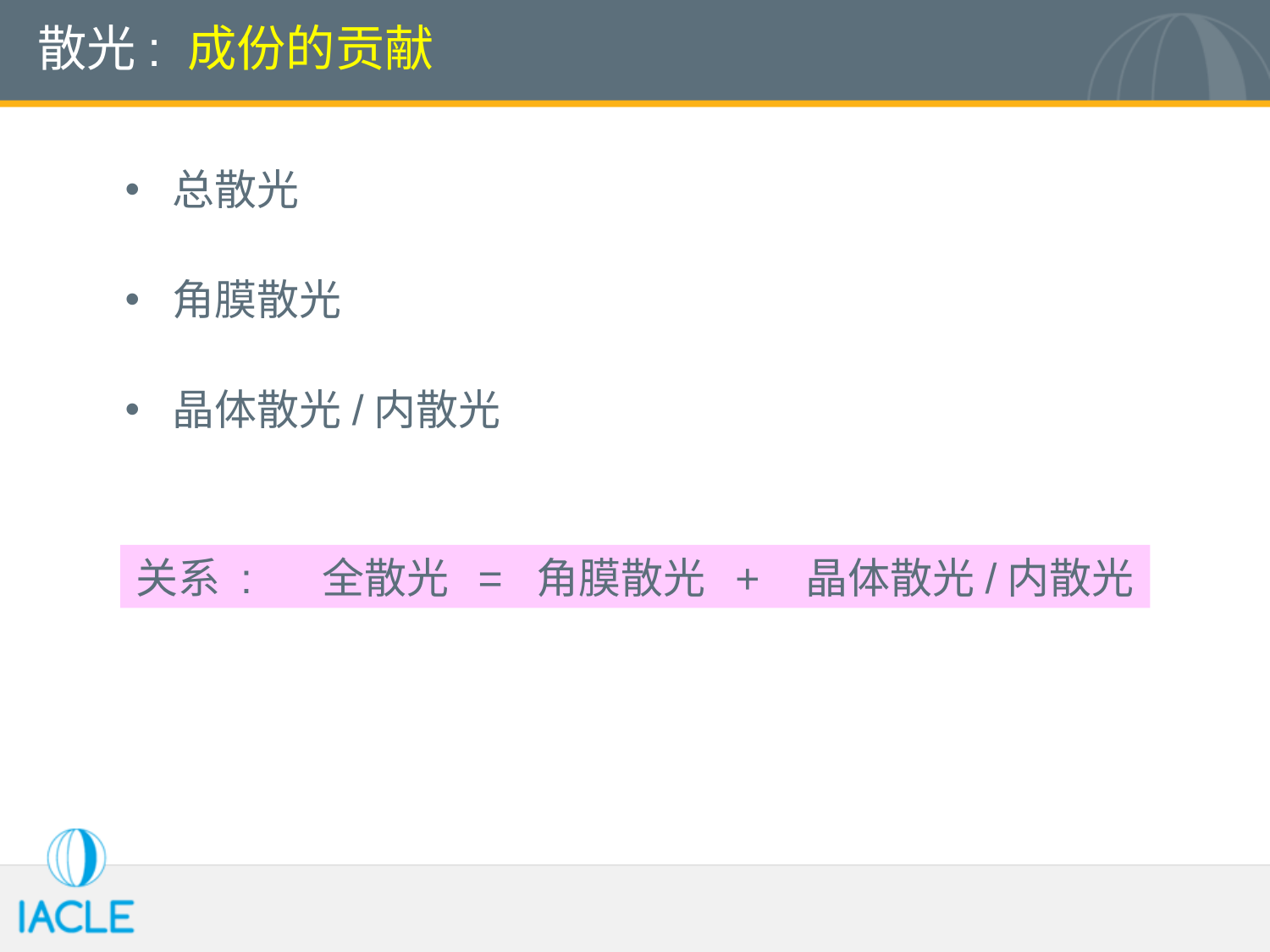

# 散光: 成份的贡献
总散光
角膜散光
晶体散光/内散光
关系 :     全散光  =  角膜散光  +   晶体散光/内散光